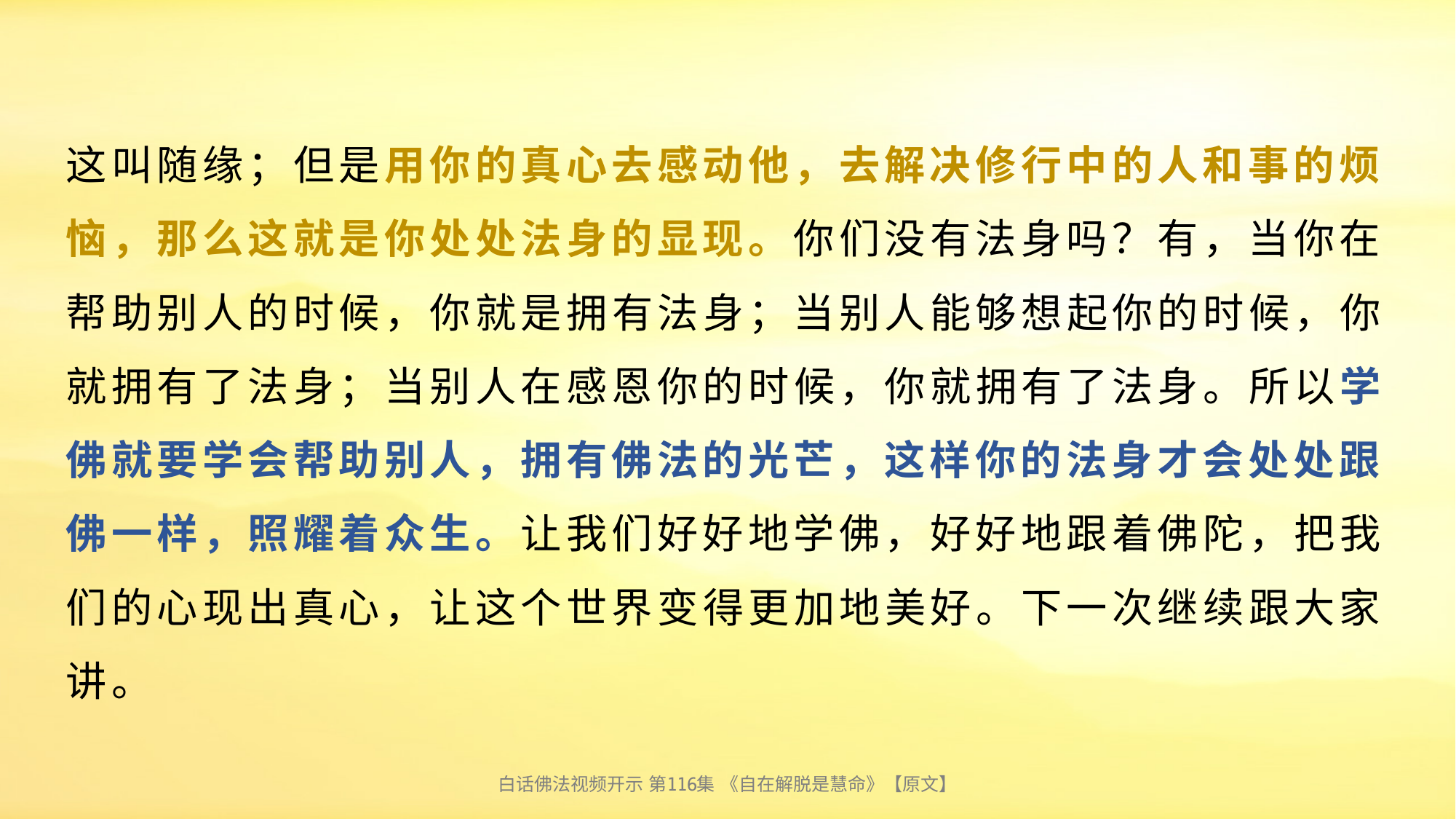

# 这叫随缘；但是用你的真心去感动他，去解决修行中的人和事的烦恼，那么这就是你处处法身的显现。你们没有法身吗？有，当你在帮助别人的时候，你就是拥有法身；当别人能够想起你的时候，你就拥有了法身；当别人在感恩你的时候，你就拥有了法身。所以学佛就要学会帮助别人，拥有佛法的光芒，这样你的法身才会处处跟佛一样，照耀着众生。让我们好好地学佛，好好地跟着佛陀，把我们的心现出真心，让这个世界变得更加地美好。下一次继续跟大家讲。
白话佛法视频开示 第116集 《自在解脱是慧命》【原文】